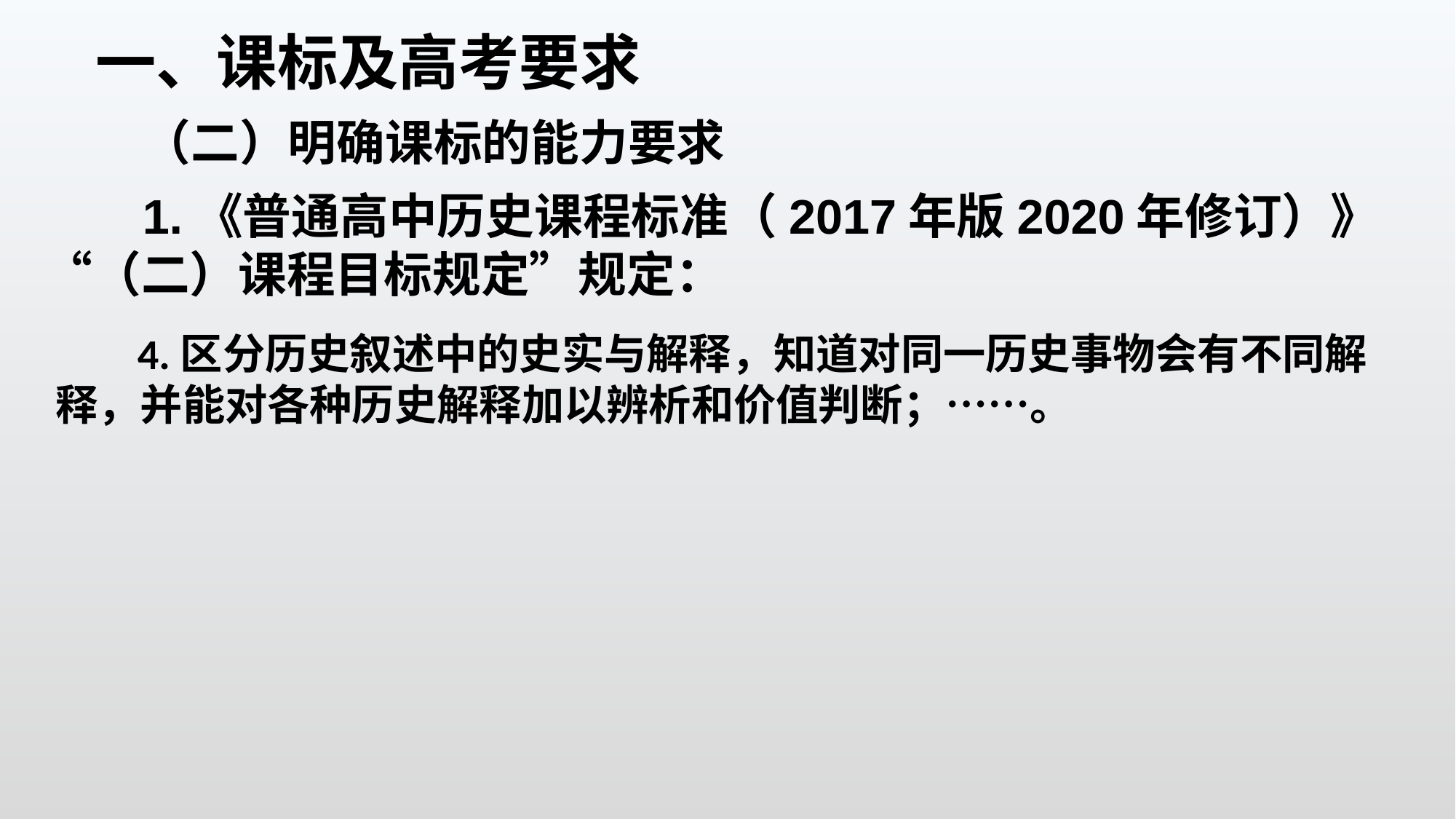

一、课标及高考要求
（二）明确课标的能力要求
1.《普通高中历史课程标准（2017年版2020年修订）》“（二）课程目标规定”规定：
4.区分历史叙述中的史实与解释，知道对同一历史事物会有不同解释，并能对各种历史解释加以辨析和价值判断；……。